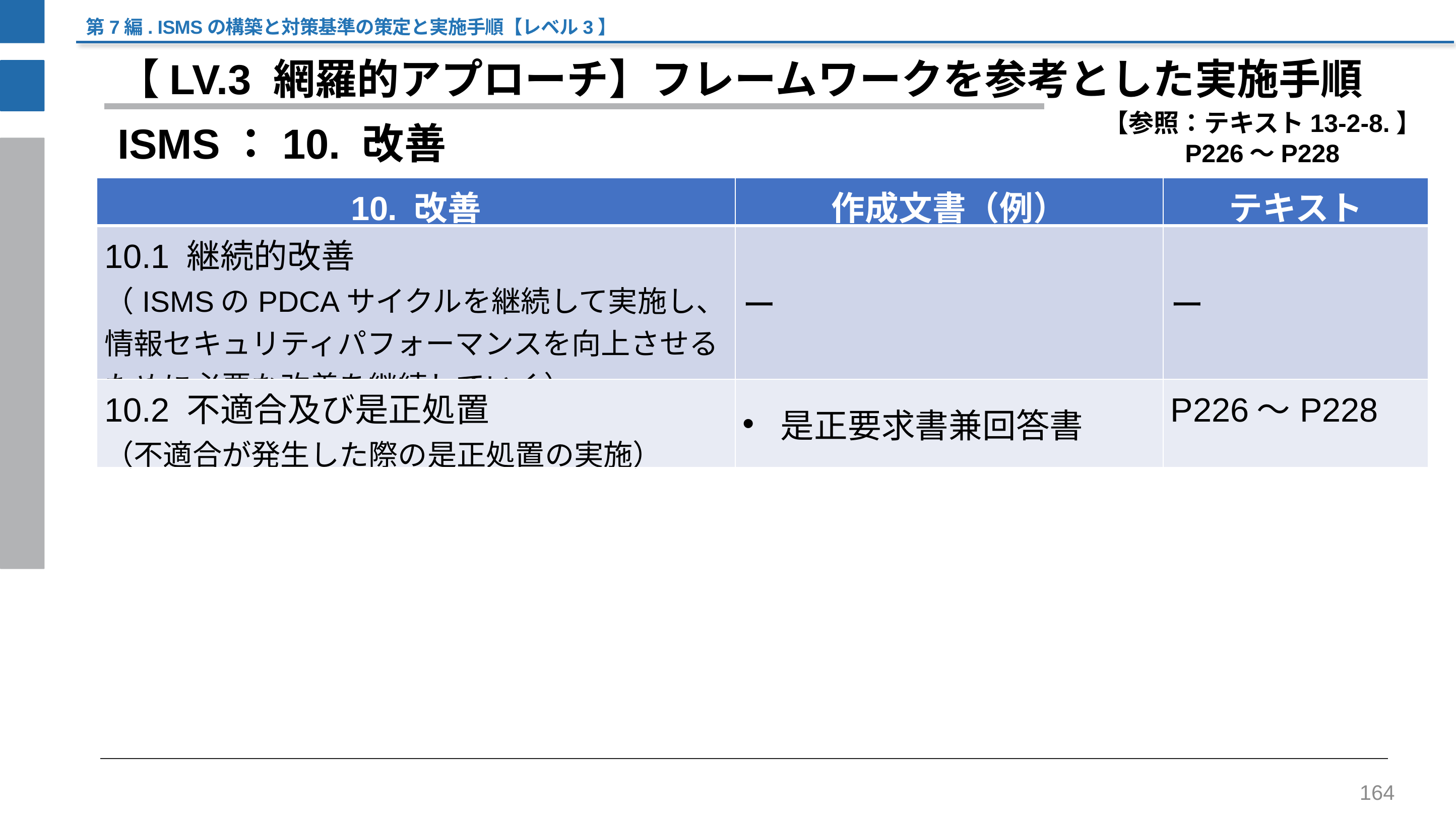

第7編. ISMSの構築と対策基準の策定と実施手順【レベル3】
【LV.3 網羅的アプローチ】フレームワークを参考とした実施手順
【参照：テキスト13-2-8.】
P226～P228
ISMS：10. 改善
| 10. 改善 | 作成文書（例） | テキスト |
| --- | --- | --- |
| 10.1 継続的改善 （ISMSのPDCAサイクルを継続して実施し、情報セキュリティパフォーマンスを向上させるために必要な改善を継続していく） | ー | ー |
| 10.2 不適合及び是正処置 （不適合が発生した際の是正処置の実施） | 是正要求書兼回答書 | P226～P228 |
164